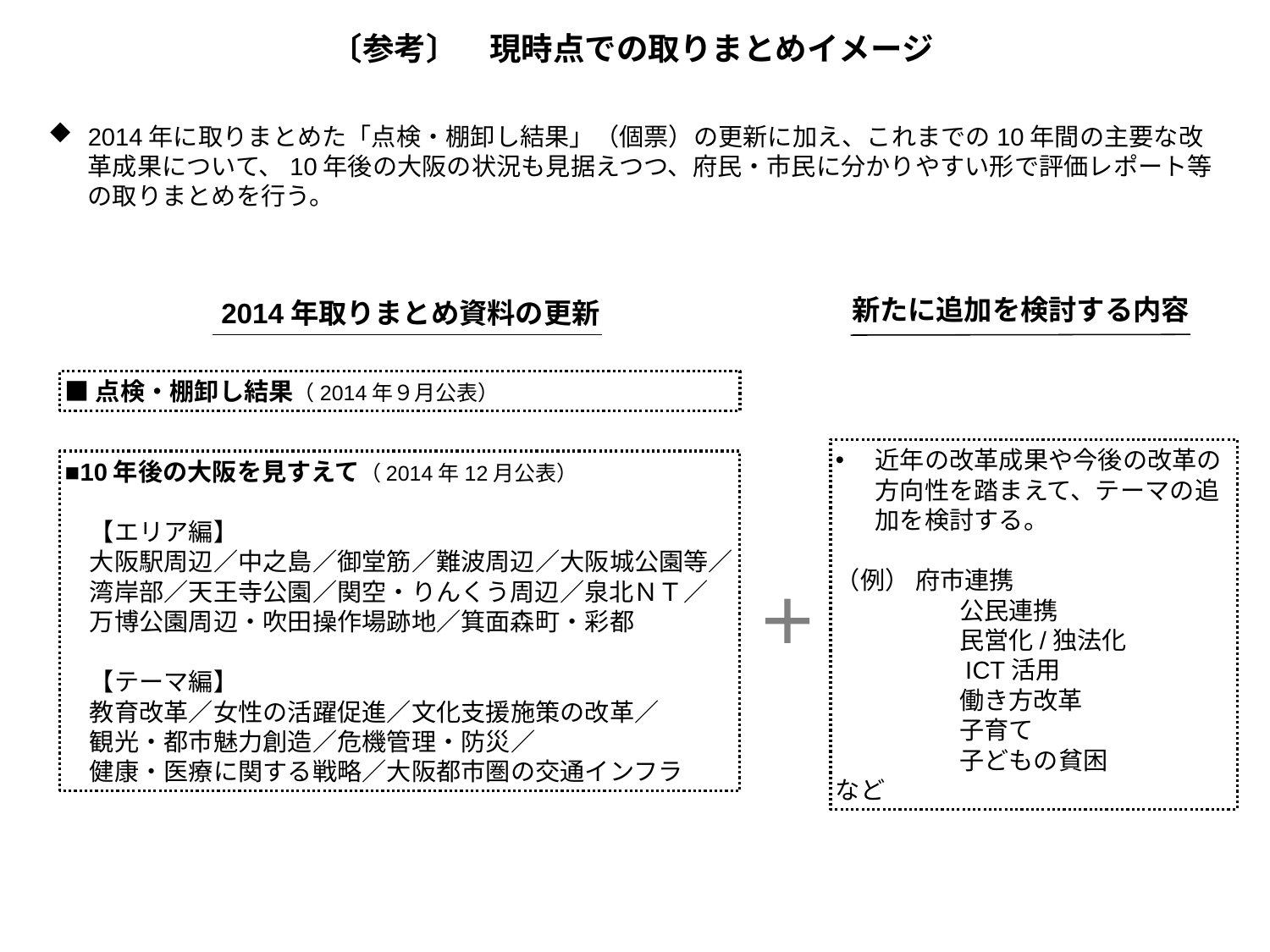

【平成26年】
# 〔参考〕　現時点での取りまとめイメージ
2014年に取りまとめた「点検・棚卸し結果」（個票）の更新に加え、これまでの10年間の主要な改革成果について、10年後の大阪の状況も見据えつつ、府民・市民に分かりやすい形で評価レポート等の取りまとめを行う。
新たに追加を検討する内容
2014年取りまとめ資料の更新
■点検・棚卸し結果（2014年９月公表）
■10年後の大阪を見すえて（2014年12月公表）

　【エリア編】
　大阪駅周辺／中之島／御堂筋／難波周辺／大阪城公園等／
　湾岸部／天王寺公園／関空・りんくう周辺／泉北ＮＴ／
　万博公園周辺・吹田操作場跡地／箕面森町・彩都

　【テーマ編】
　教育改革／女性の活躍促進／文化支援施策の改革／
　観光・都市魅力創造／危機管理・防災／
　健康・医療に関する戦略／大阪都市圏の交通インフラ
近年の改革成果や今後の改革の方向性を踏まえて、テーマの追加を検討する。

（例） 府市連携
　　　　　公民連携
　　　　　民営化/独法化
　　　　　ICT活用
　　　　　働き方改革
　　　　　子育て
　　　　　子どもの貧困　　　　　など